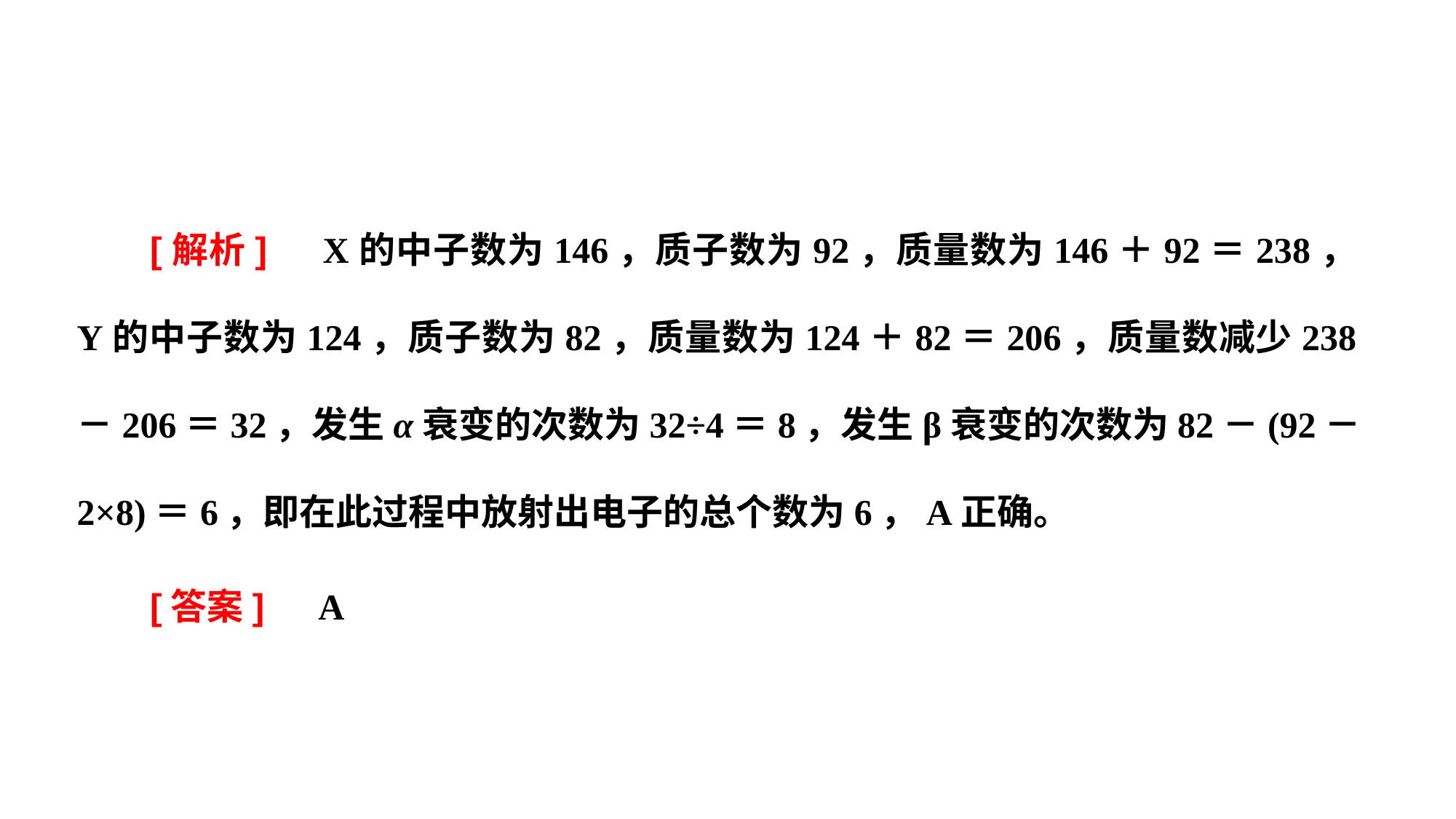

[解析]　X的中子数为146，质子数为92，质量数为146＋92＝238，Y的中子数为124，质子数为82，质量数为124＋82＝206，质量数减少238－206＝32，发生α衰变的次数为32÷4＝8，发生β衰变的次数为82－(92－2×8)＝6，即在此过程中放射出电子的总个数为6，A正确。
[答案]　A